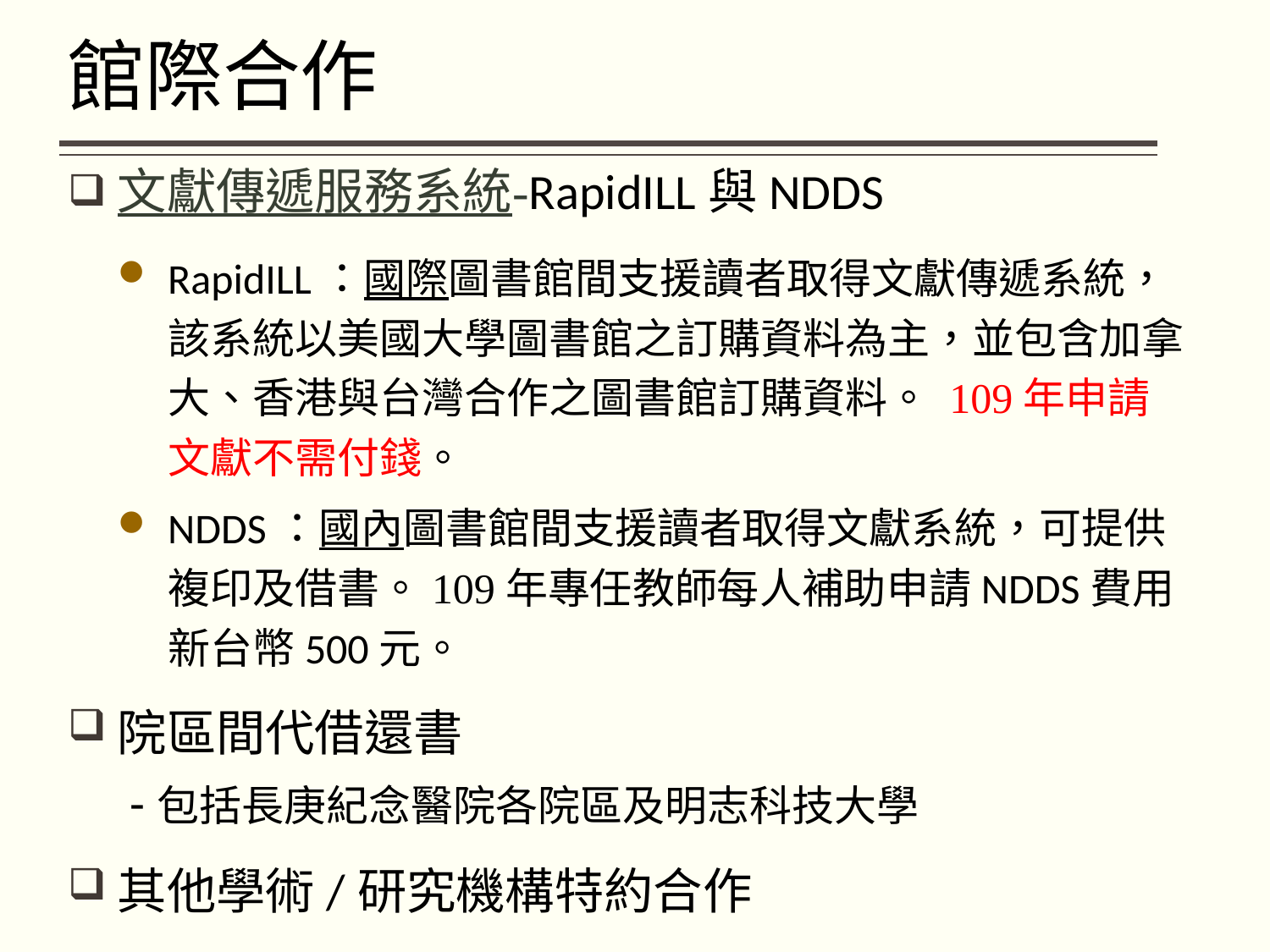

# 館際合作
文獻傳遞服務系統-RapidILL與NDDS
RapidILL：國際圖書館間支援讀者取得文獻傳遞系統，該系統以美國大學圖書館之訂購資料為主，並包含加拿大、香港與台灣合作之圖書館訂購資料。 109年申請文獻不需付錢。
NDDS：國內圖書館間支援讀者取得文獻系統，可提供複印及借書。109年專任教師每人補助申請NDDS費用新台幣500元。
院區間代借還書
-包括長庚紀念醫院各院區及明志科技大學
其他學術/研究機構特約合作

          27